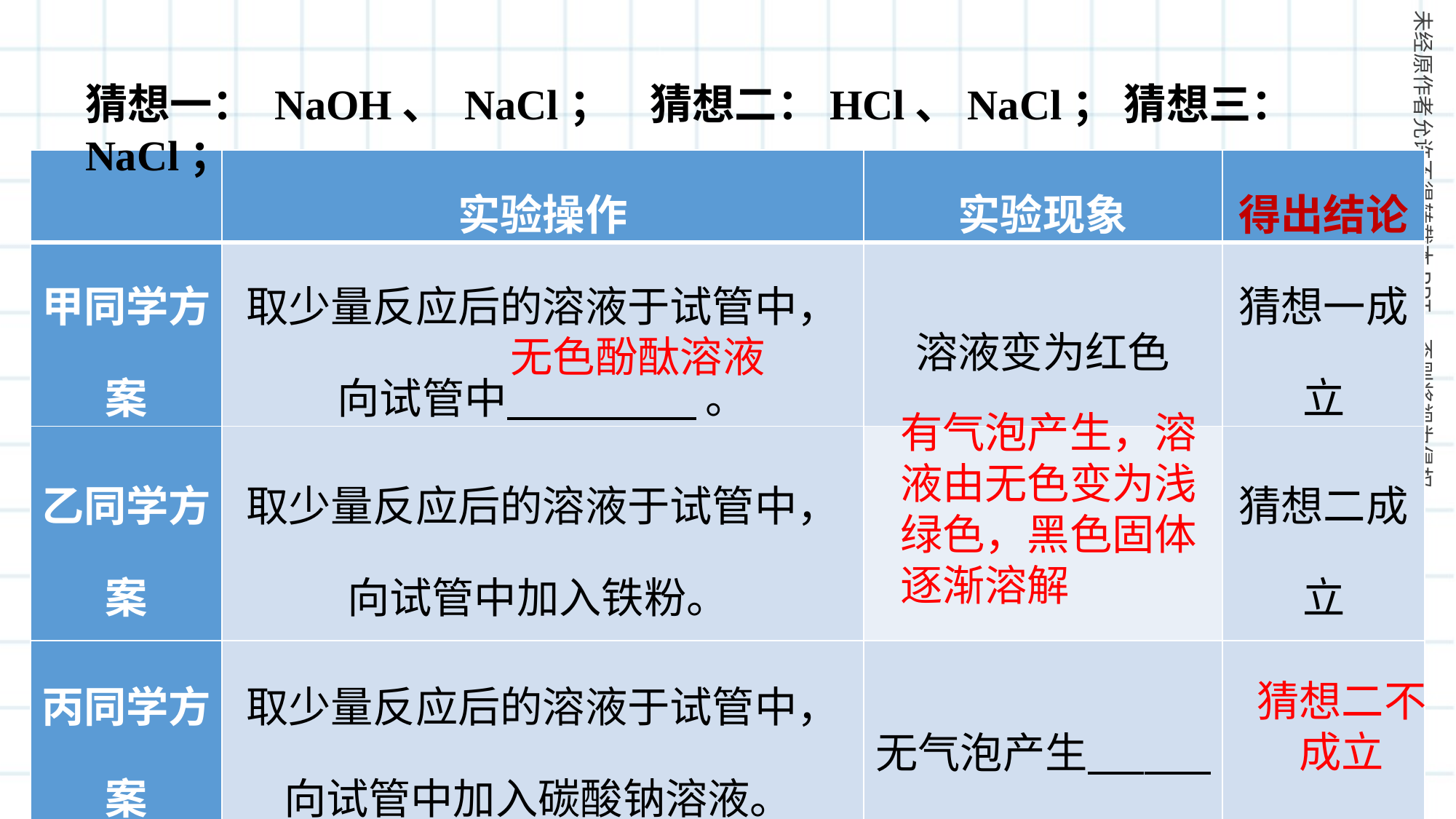

猜想一： NaOH、 NaCl；    猜想二：HCl、NaCl； 猜想三：NaCl；

|  | 实验操作 | 实验现象 | 得出结论 |
| --- | --- | --- | --- |
| 甲同学方案 | 取少量反应后的溶液于试管中，向试管中 。 | 溶液变为红色 | 猜想一成立 |
| 乙同学方案 | 取少量反应后的溶液于试管中，向试管中加入铁粉。 |  | 猜想二成立 |
| 丙同学方案 | 取少量反应后的溶液于试管中，向试管中加入碳酸钠溶液。 | 无气泡产生 |  |
无色酚酞溶液
有气泡产生，溶液由无色变为浅绿色，黑色固体逐渐溶解

猜想二不成立